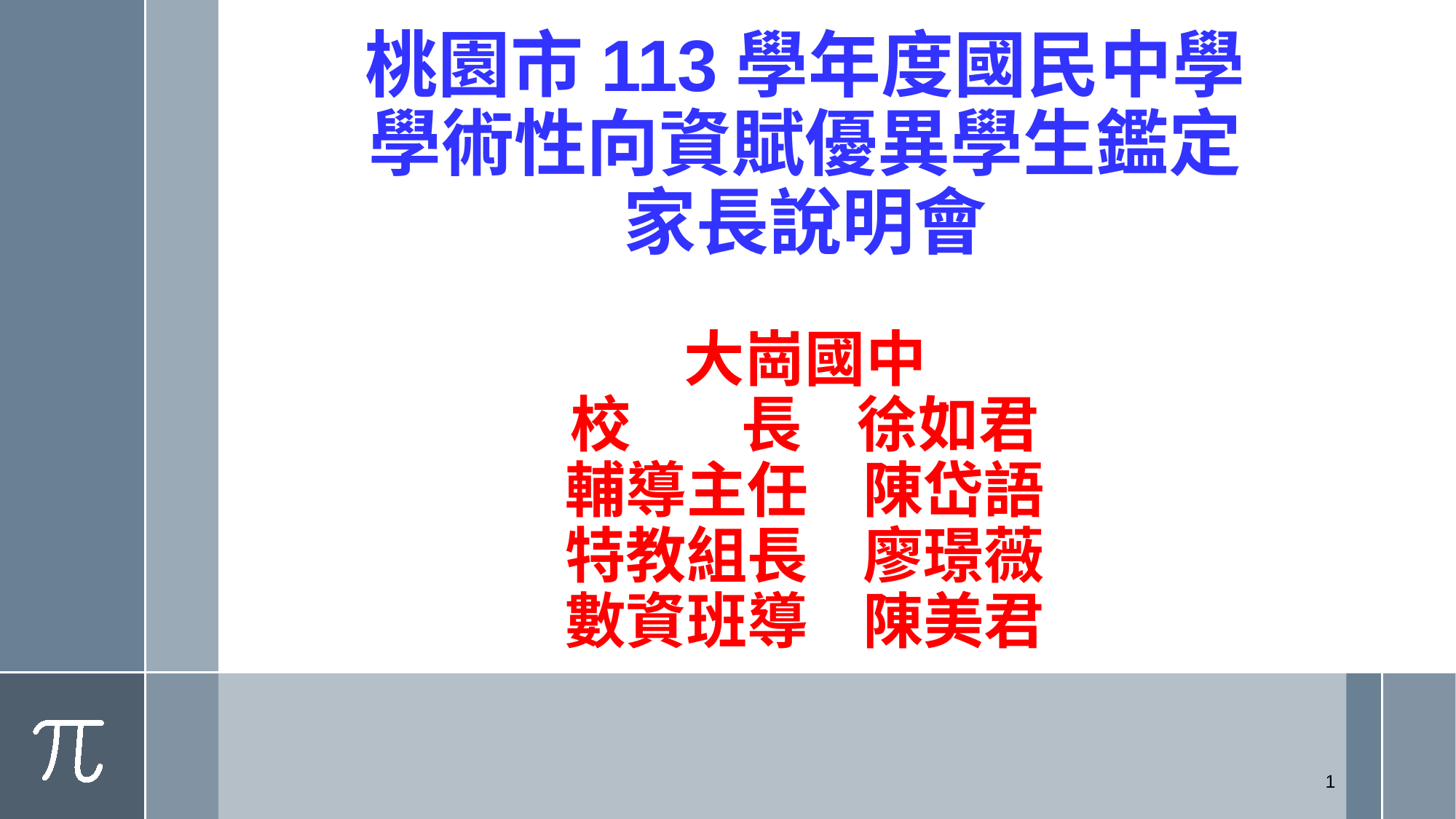

# 桃園市113學年度國民中學 學術性向資賦優異學生鑑定 家長說明會
大崗國中
校        長    徐如君
輔導主任    陳岱語
特教組長    廖璟薇
數資班導    陳美君
1